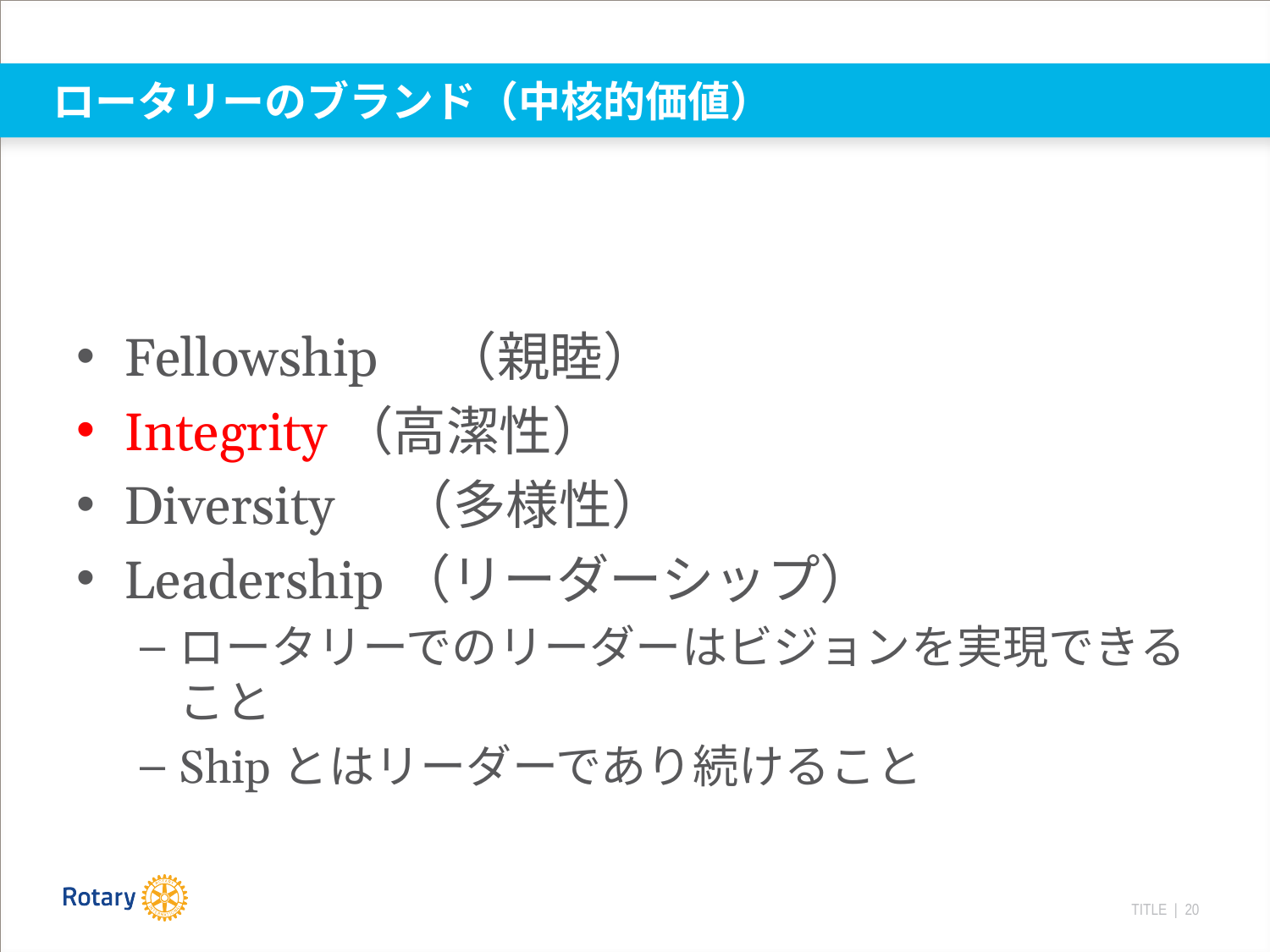

# ロータリーのブランド（中核的価値）

Fellowship　（親睦）
Integrity（高潔性）
Diversity　（多様性）
Leadership（リーダーシップ）
ロータリーでのリーダーはビジョンを実現できること
Shipとはリーダーであり続けること